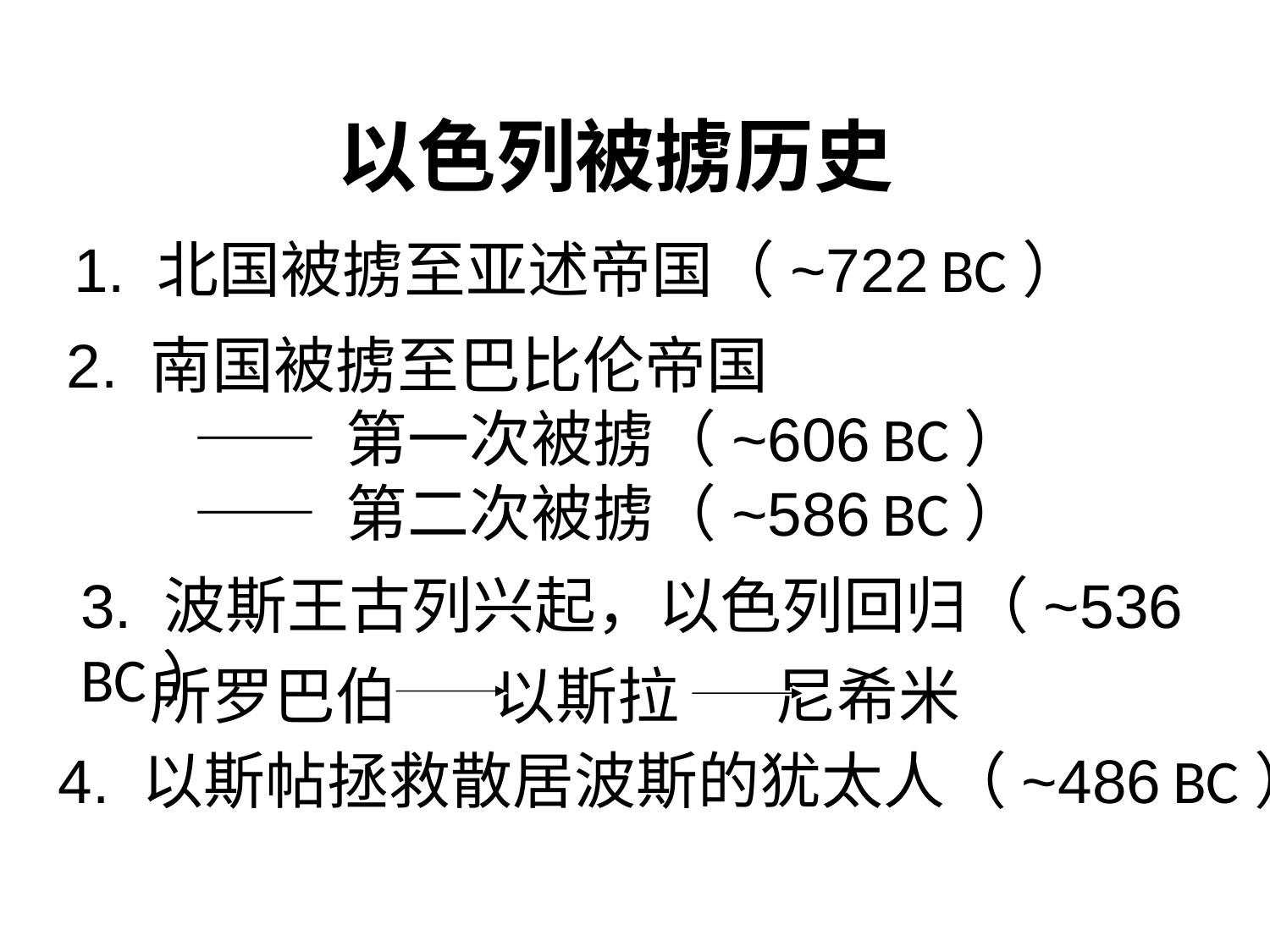

以色列被掳历史
1. 北国被掳至亚述帝国（~722  BC）
2. 南国被掳至巴比伦帝国
	—— 第一次被掳（~606  BC）
	—— 第二次被掳（~586  BC）

3. 波斯王古列兴起，以色列回归（~536  BC）
所罗巴伯       以斯拉       尼希米

4. 以斯帖拯救散居波斯的犹太人（~486  BC）